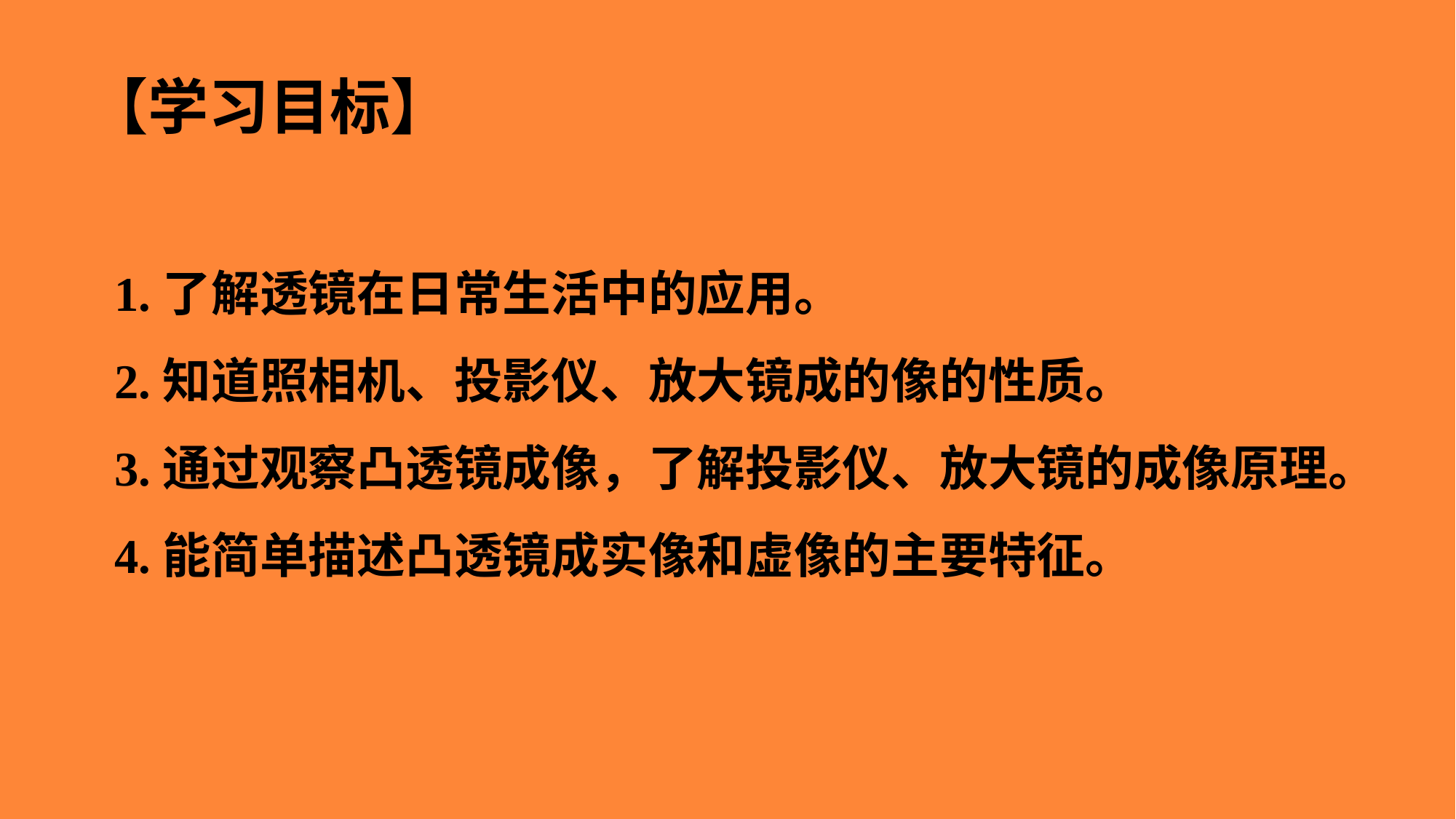

【学习目标】
1.了解透镜在日常生活中的应用。
2.知道照相机、投影仪、放大镜成的像的性质。
3.通过观察凸透镜成像，了解投影仪、放大镜的成像原理。
4.能简单描述凸透镜成实像和虚像的主要特征。